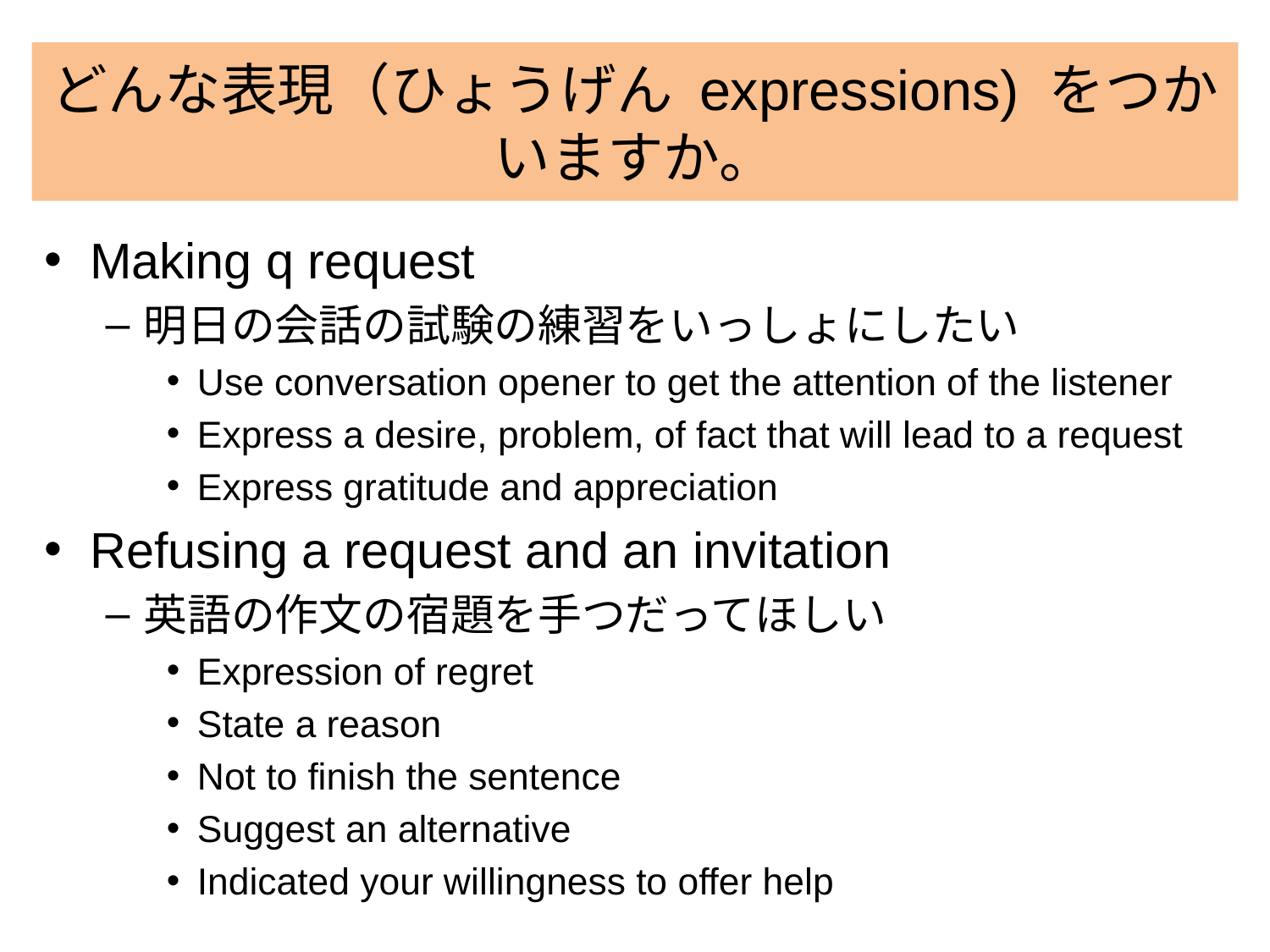

# どんな表現（ひょうげん expressions) をつかいますか。
Making q request
明日の会話の試験の練習をいっしょにしたい
Use conversation opener to get the attention of the listener
Express a desire, problem, of fact that will lead to a request
Express gratitude and appreciation
Refusing a request and an invitation
英語の作文の宿題を手つだってほしい
Expression of regret
State a reason
Not to finish the sentence
Suggest an alternative
Indicated your willingness to offer help